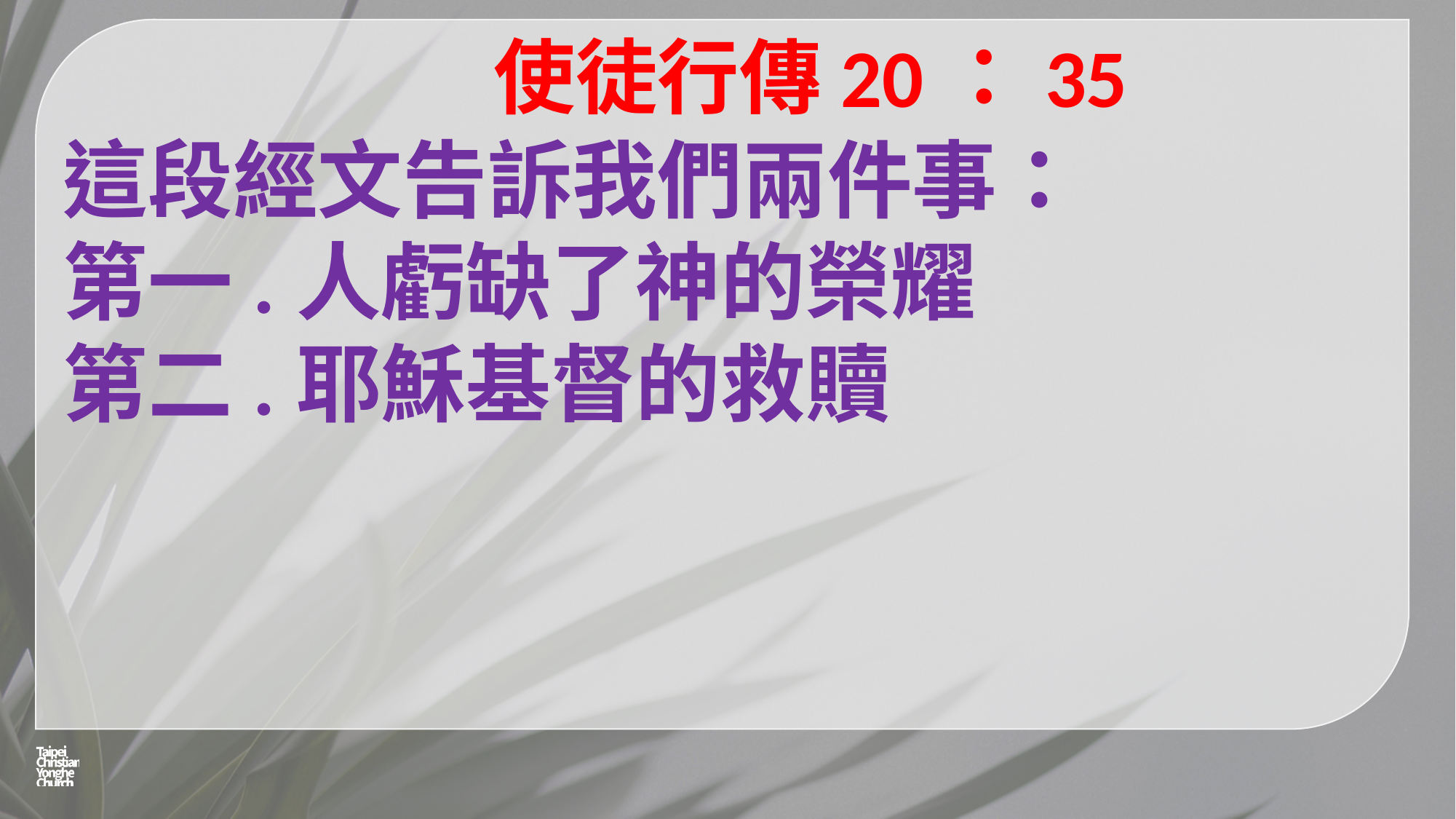

使徒行傳20：35
這段經文告訴我們兩件事：
第一.人虧缺了神的榮耀
第二.耶穌基督的救贖